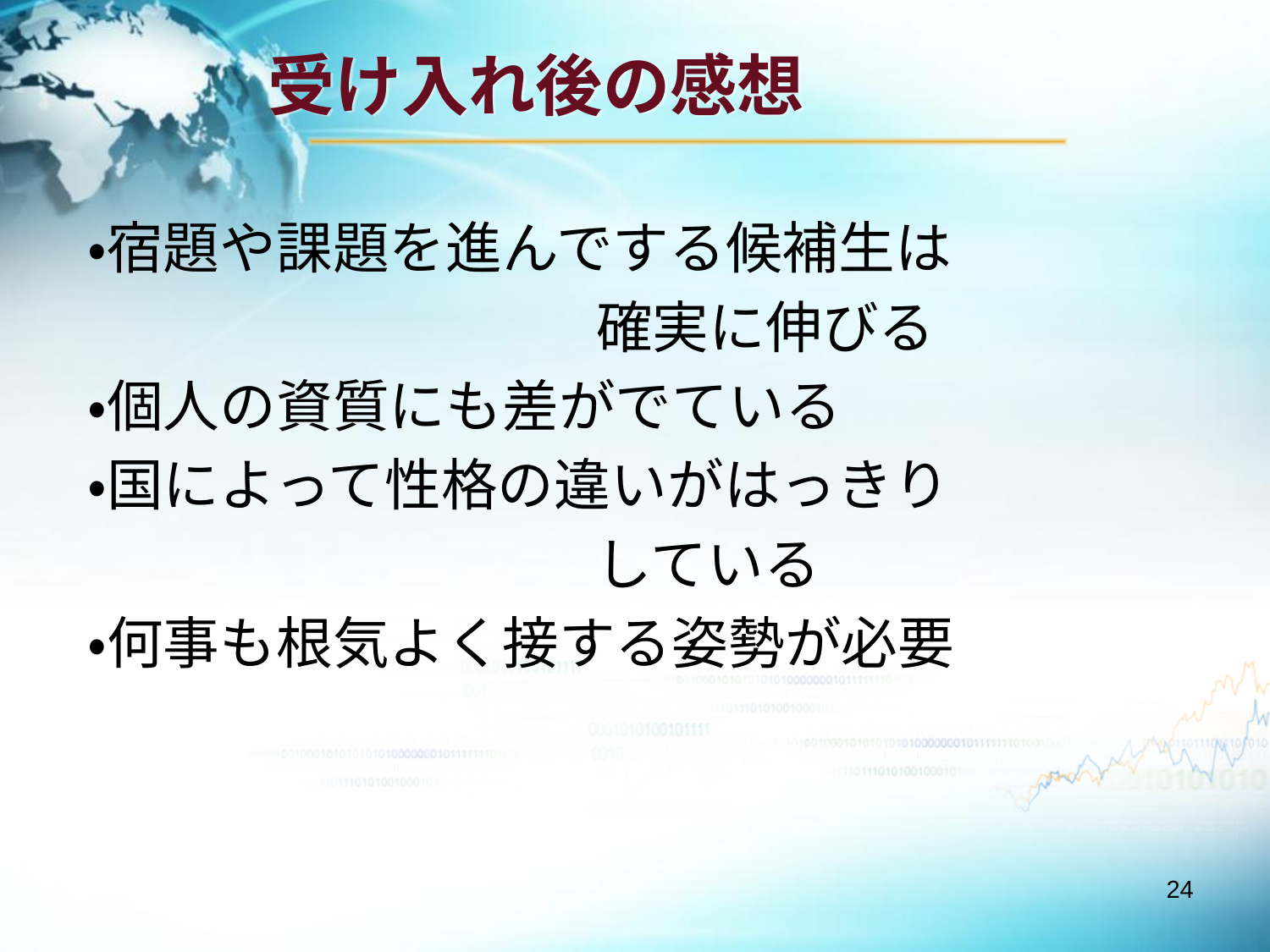

# 受け入れ後の感想
・宿題や課題を進んでする候補生は
　　　　　　　　　確実に伸びる
・個人の資質にも差がでている
・国によって性格の違いがはっきり
　　　　　　　　　している
・何事も根気よく接する姿勢が必要

24